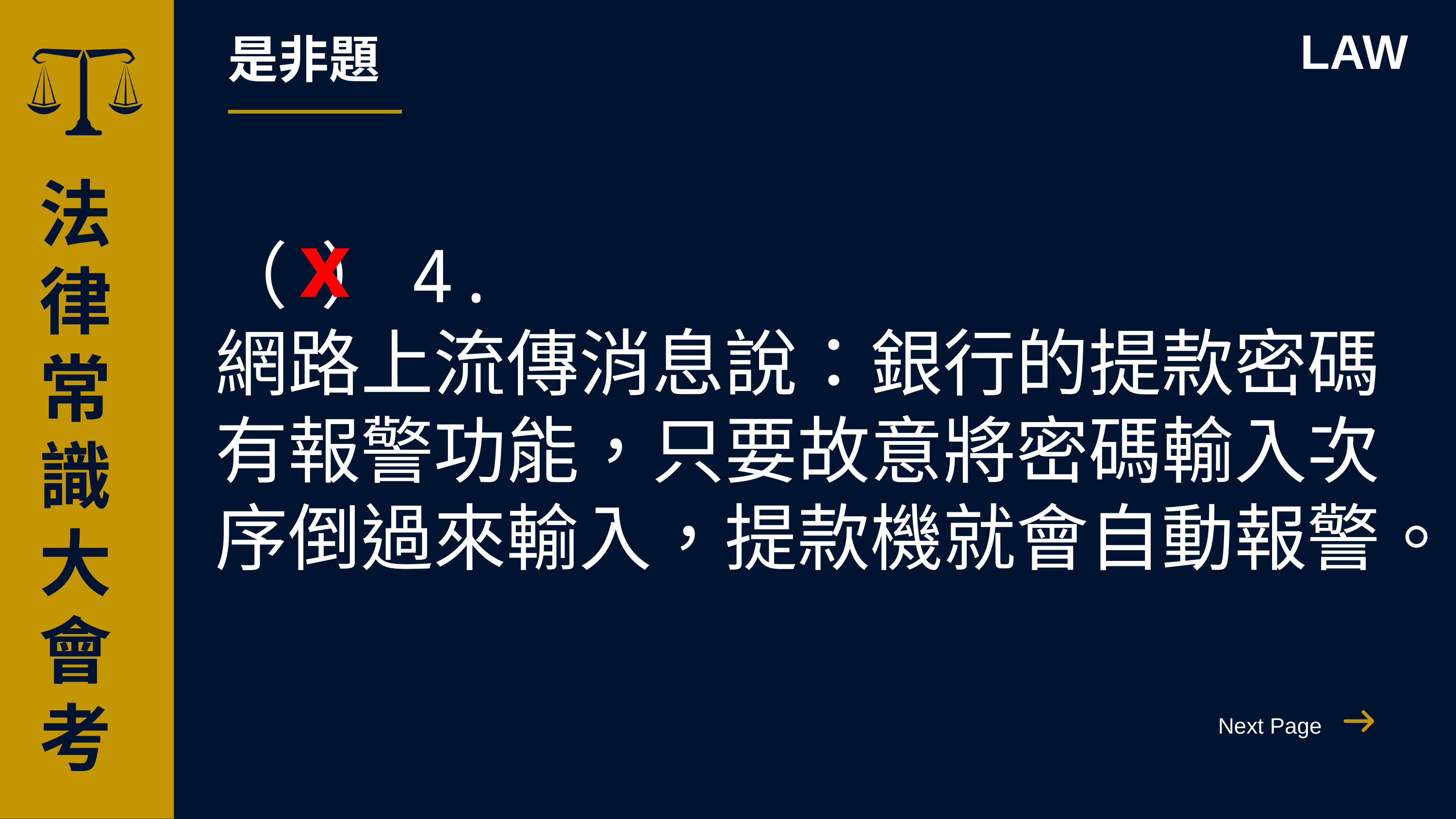

是非題

LAW

（  ）4.
網路上流傳消息說：銀行的提款密碼有報警功能，只要故意將密碼輸入次序倒過來輸入，提款機就會自動報警。
法律常識
大會考
x
Next Page